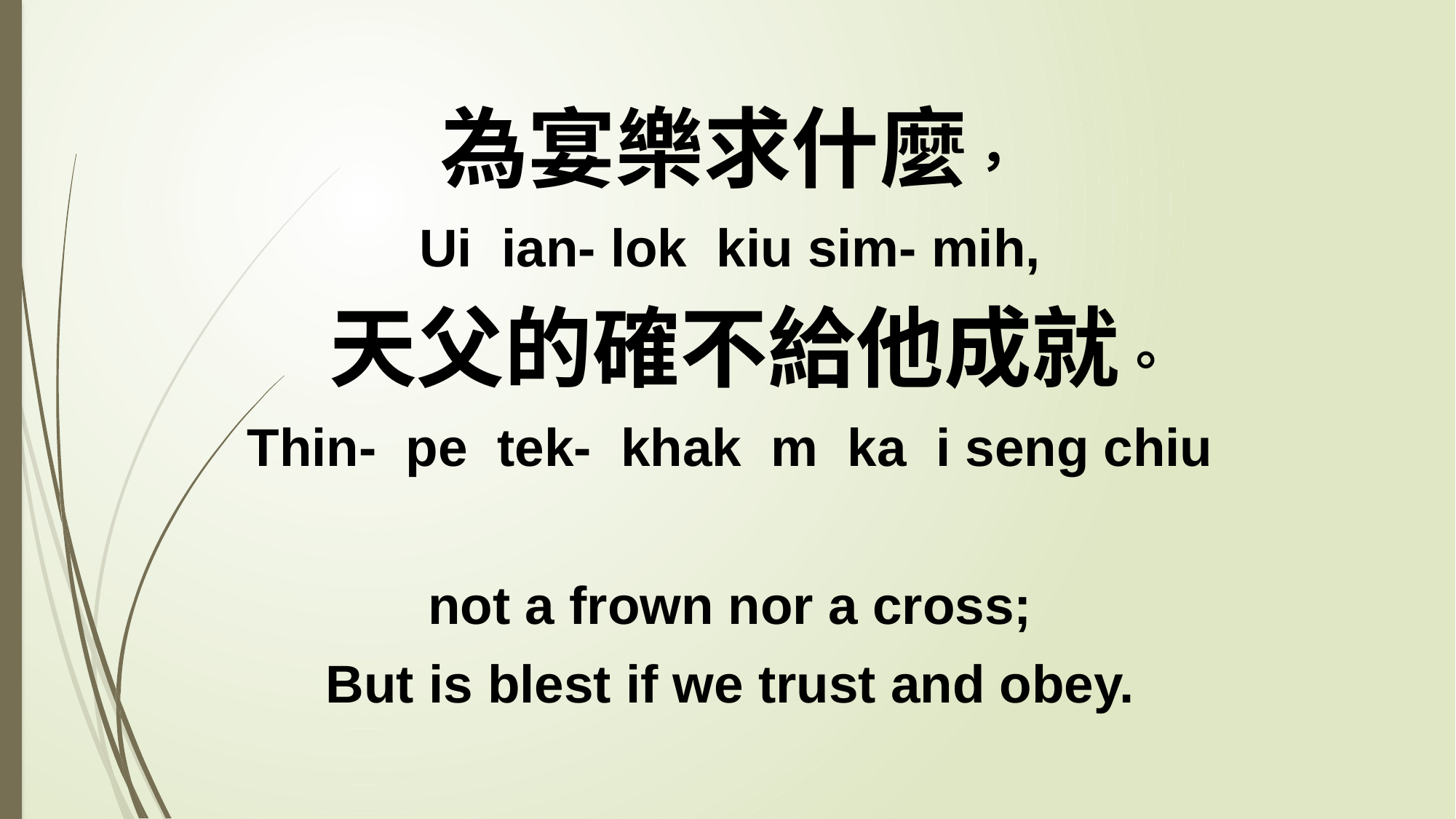

為宴樂求什麼，
Ui  ian- lok  kiu sim- mih,
 天父的確不給他成就。
Thin-  pe  tek-  khak  m  ka  i seng chiu

not a frown nor a cross;
But is blest if we trust and obey.